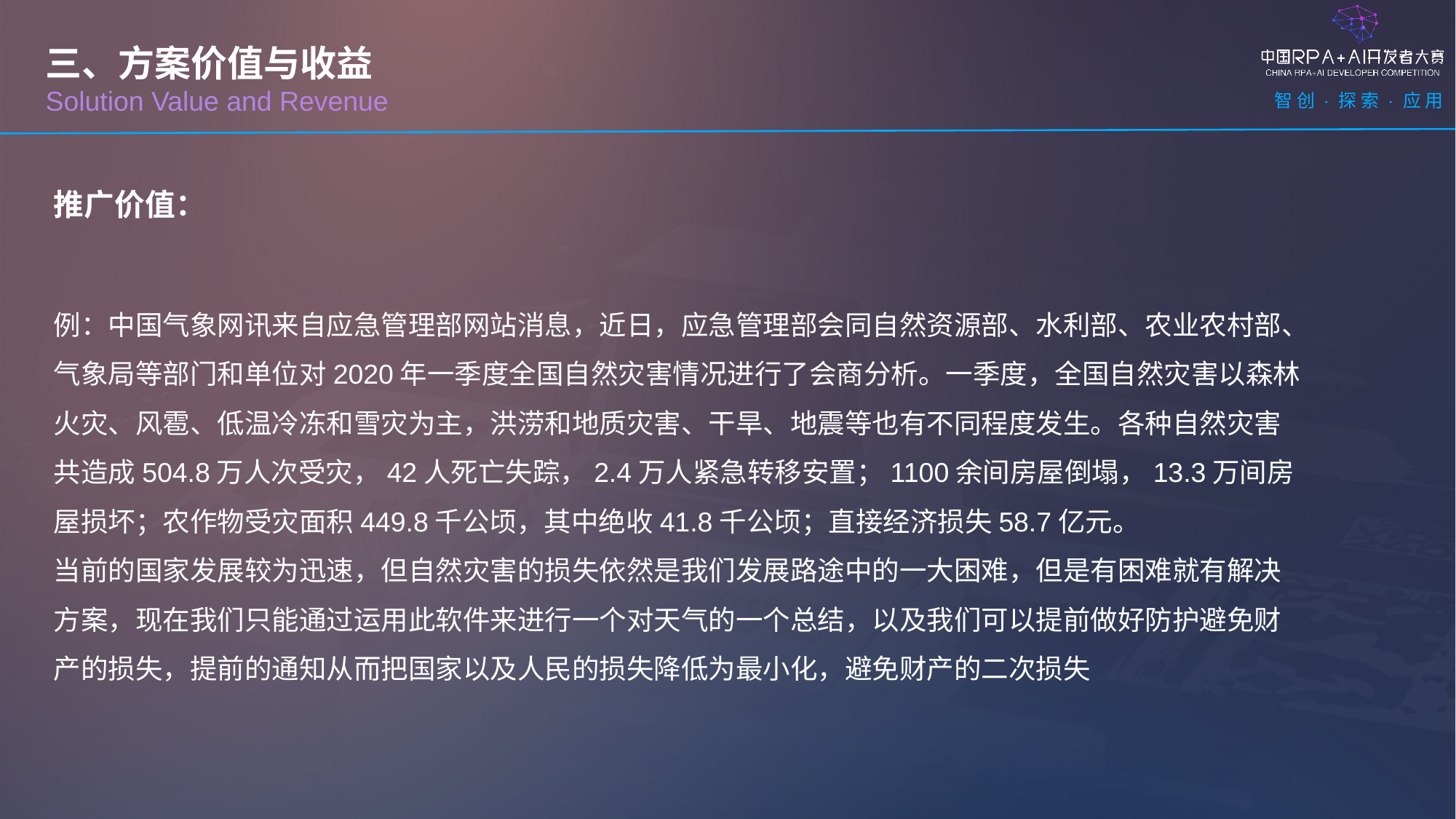

三、方案价值与收益
Solution Value and Revenue
推广价值：
例：中国气象网讯来自应急管理部网站消息，近日，应急管理部会同自然资源部、水利部、农业农村部、气象局等部门和单位对2020年一季度全国自然灾害情况进行了会商分析。一季度，全国自然灾害以森林火灾、风雹、低温冷冻和雪灾为主，洪涝和地质灾害、干旱、地震等也有不同程度发生。各种自然灾害共造成504.8万人次受灾，42人死亡失踪，2.4万人紧急转移安置；1100余间房屋倒塌，13.3万间房屋损坏；农作物受灾面积449.8千公顷，其中绝收41.8千公顷；直接经济损失58.7亿元。
当前的国家发展较为迅速，但自然灾害的损失依然是我们发展路途中的一大困难，但是有困难就有解决方案，现在我们只能通过运用此软件来进行一个对天气的一个总结，以及我们可以提前做好防护避免财产的损失，提前的通知从而把国家以及人民的损失降低为最小化，避免财产的二次损失